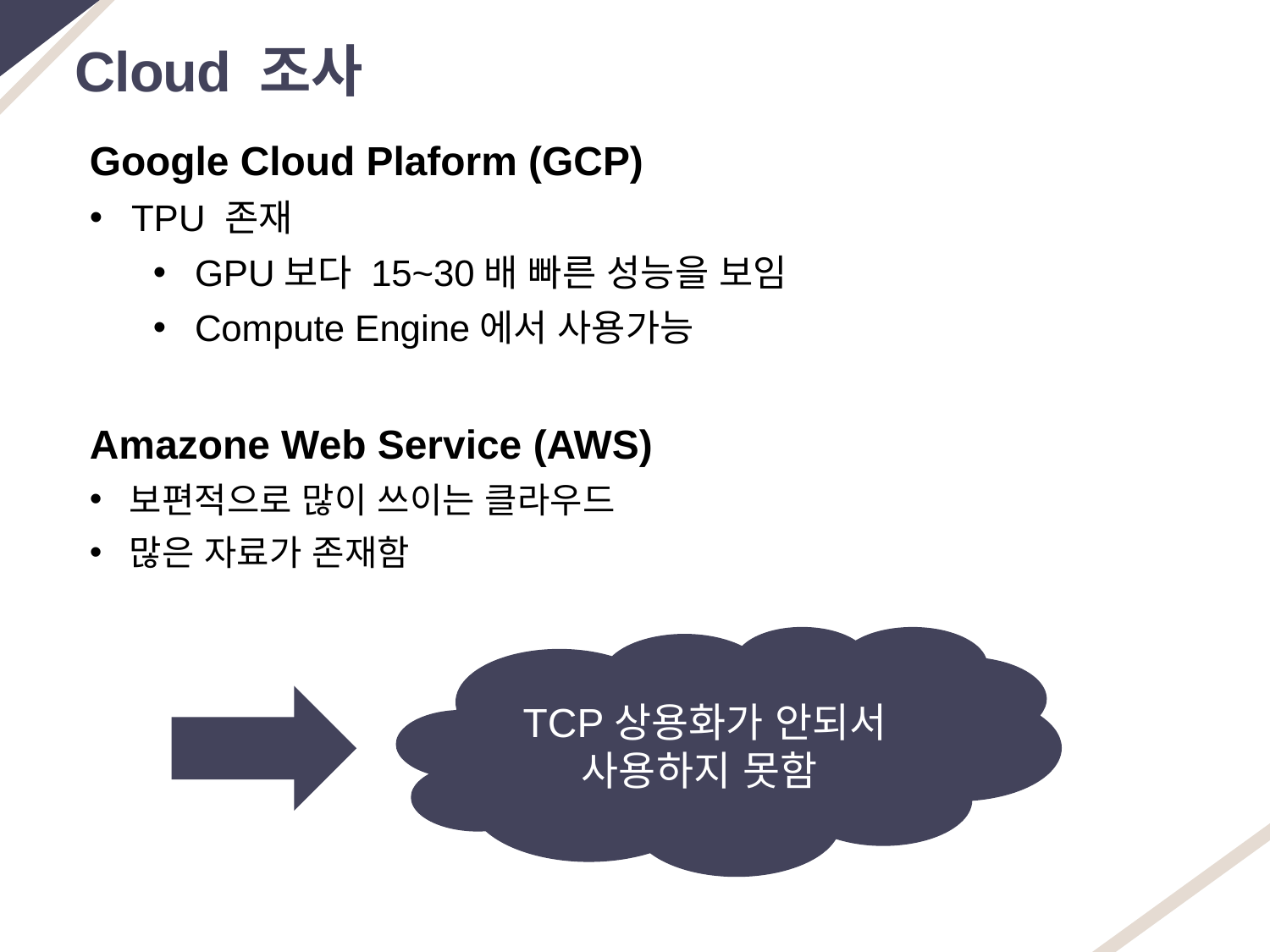

Cloud 조사
Google Cloud Plaform (GCP)
TPU 존재
GPU보다 15~30배 빠른 성능을 보임
Compute Engine에서 사용가능

Amazone Web Service (AWS)
보편적으로 많이 쓰이는 클라우드
많은 자료가 존재함
TCP상용화가 안되서 사용하지 못함